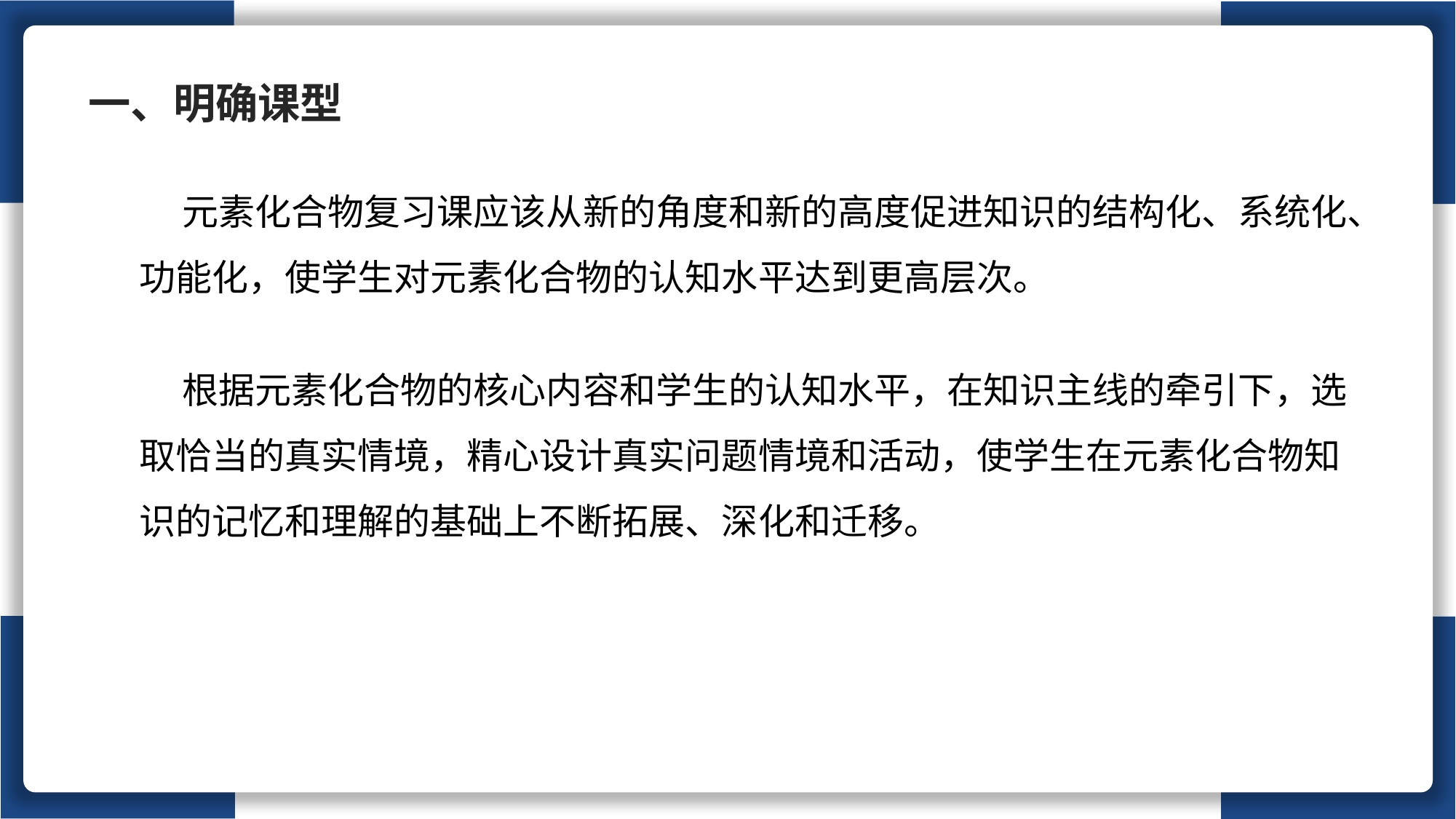

一、明确课型
元素化合物复习课应该从新的角度和新的高度促进知识的结构化、系统化、功能化，使学生对元素化合物的认知水平达到更高层次。
根据元素化合物的核心内容和学生的认知水平，在知识主线的牵引下，选取恰当的真实情境，精心设计真实问题情境和活动，使学生在元素化合物知识的记忆和理解的基础上不断拓展、深化和迁移。